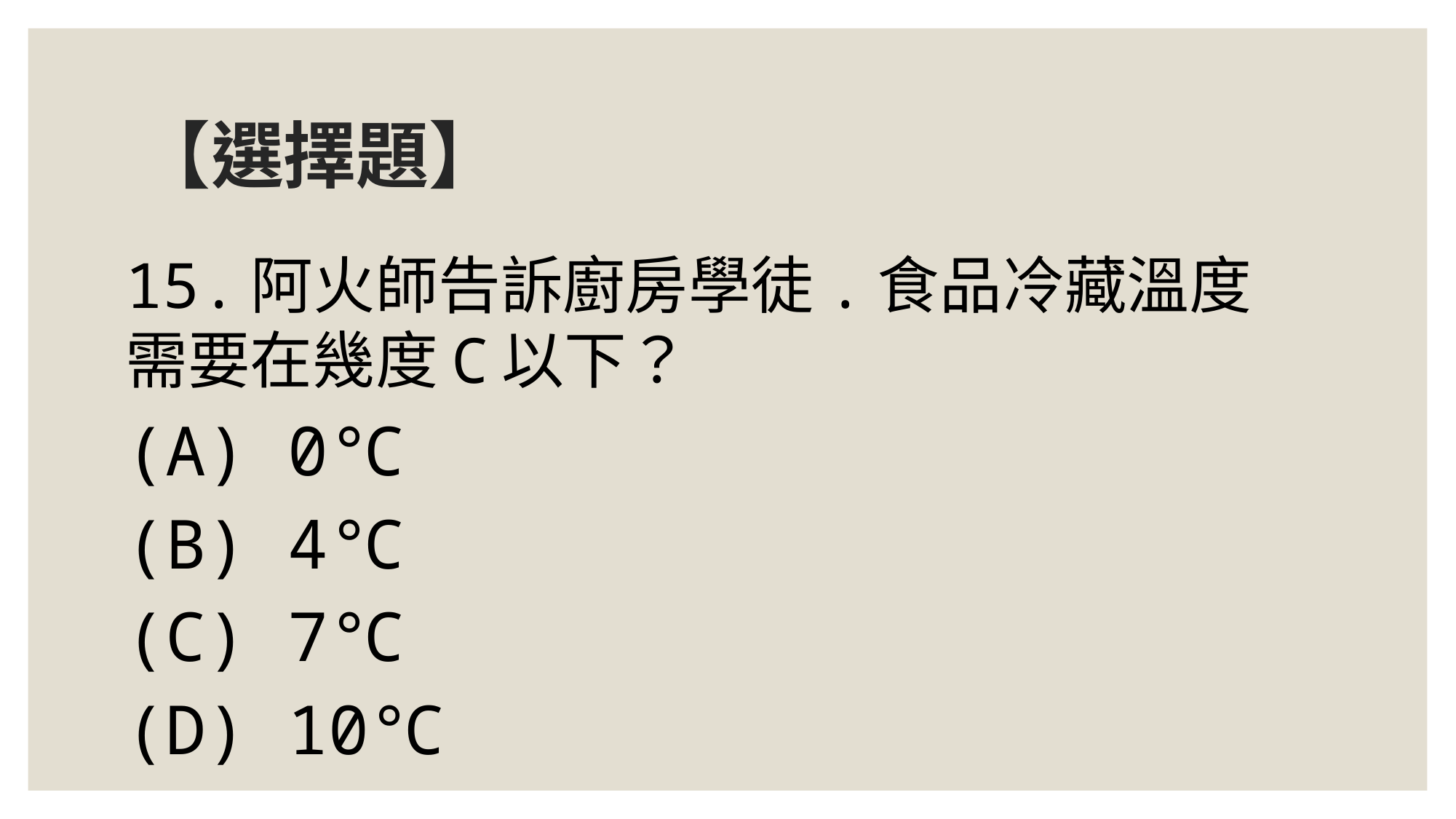

# 【選擇題】
15.阿火師告訴廚房學徒.食品冷藏溫度需要在幾度C以下？
(A) 0℃
(B) 4℃
(C) 7℃
(D) 10℃